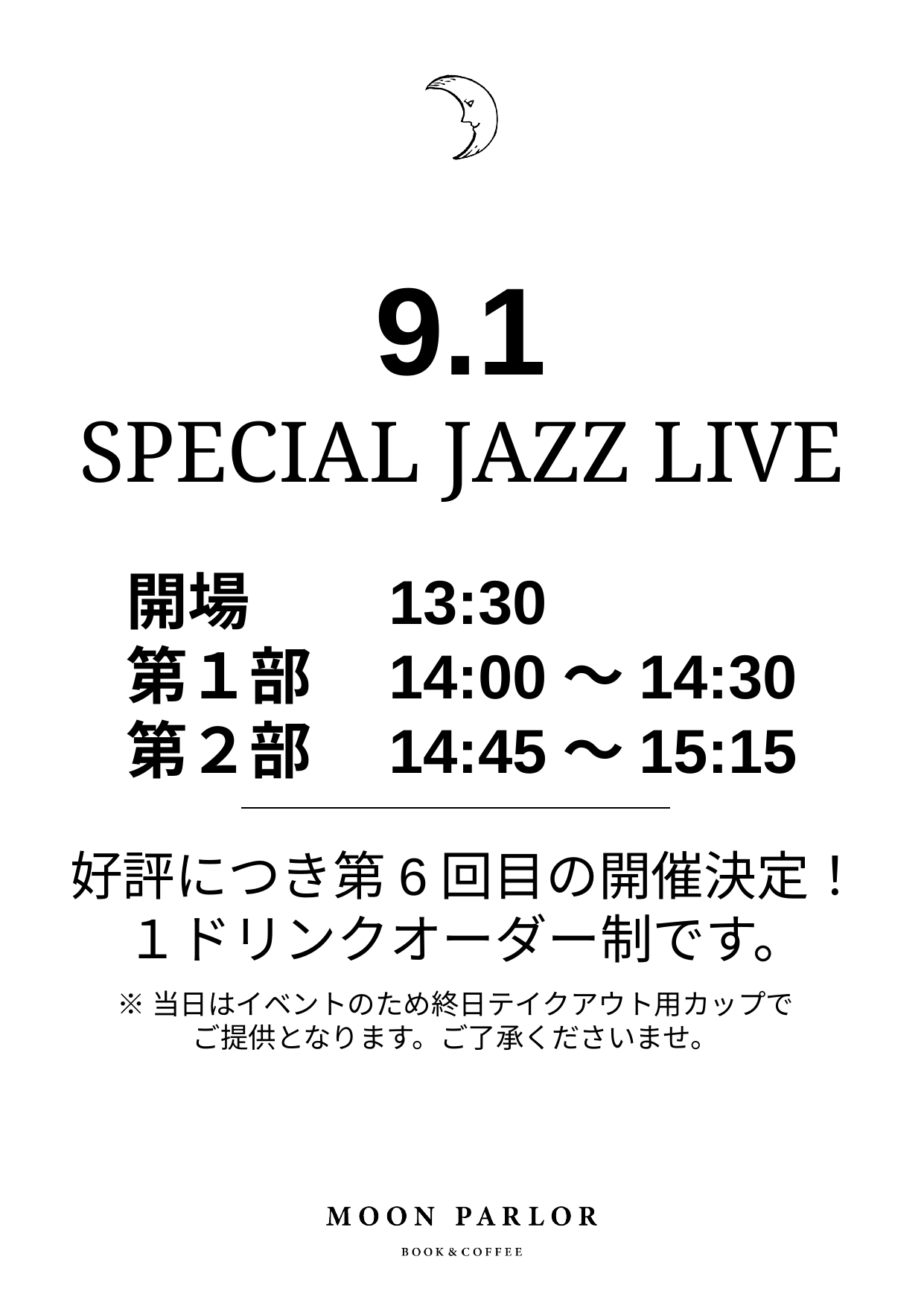

9.1
SPECIAL JAZZ LIVE
開場　　13:30
第１部　14:00～14:30
第２部　14:45～15:15
好評につき第6回目の開催決定！
１ドリンクオーダー制です。
※当日はイベントのため終日テイクアウト用カップで
ご提供となります。ご了承くださいませ。